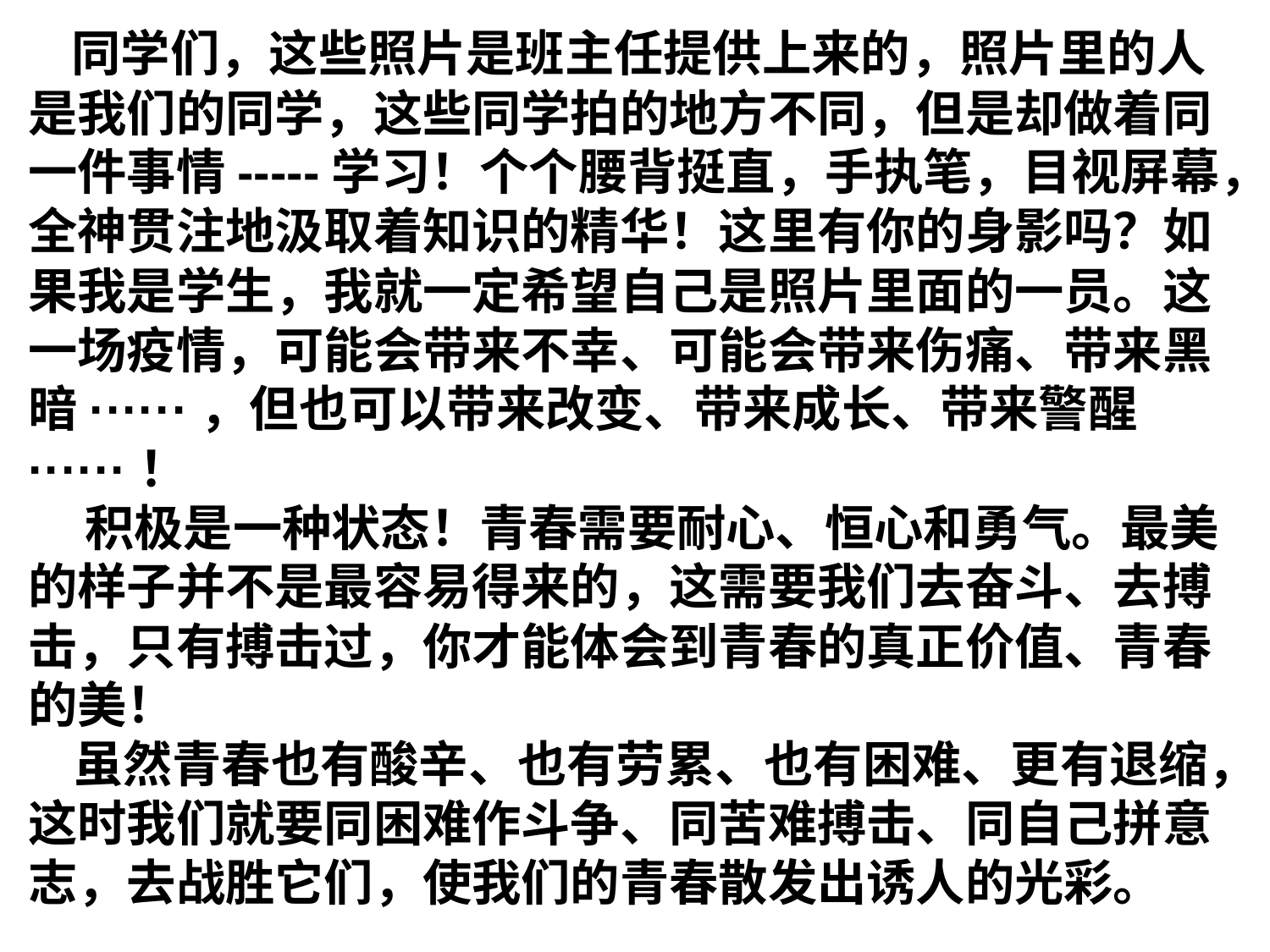

同学们，这些照片是班主任提供上来的，照片里的人是我们的同学，这些同学拍的地方不同，但是却做着同一件事情-----学习！个个腰背挺直，手执笔，目视屏幕，全神贯注地汲取着知识的精华！这里有你的身影吗？如果我是学生，我就一定希望自己是照片里面的一员。这一场疫情，可能会带来不幸、可能会带来伤痛、带来黑暗······，但也可以带来改变、带来成长、带来警醒······！
    积极是一种状态！青春需要耐心、恒心和勇气。最美的样子并不是最容易得来的，这需要我们去奋斗、去搏击，只有搏击过，你才能体会到青春的真正价值、青春的美！
   虽然青春也有酸辛、也有劳累、也有困难、更有退缩，这时我们就要同困难作斗争、同苦难搏击、同自己拼意志，去战胜它们，使我们的青春散发出诱人的光彩。